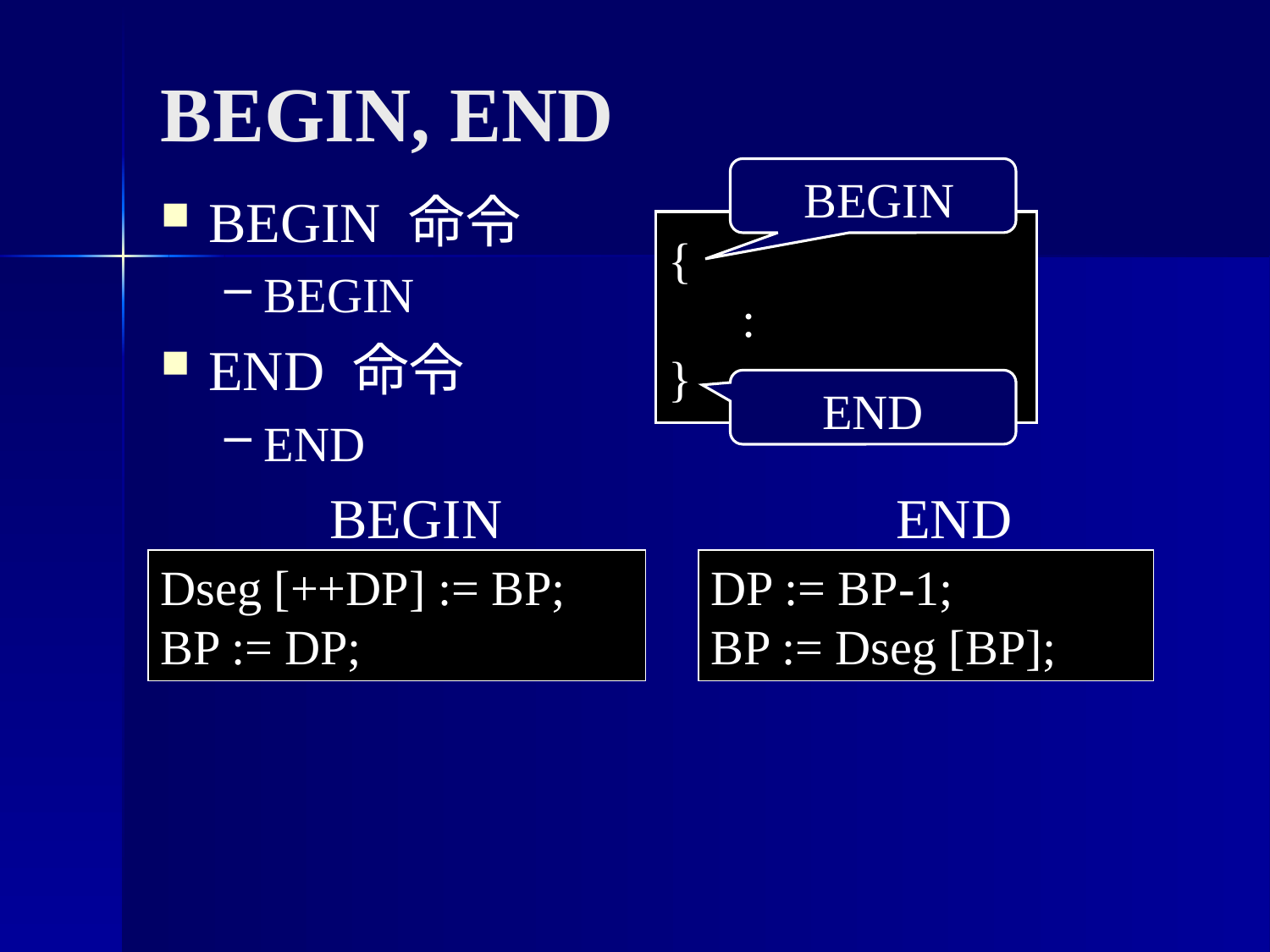

BEGIN, END
 BEGIN
BEGIN 命令
BEGIN
END 命令
END
{
      :
}
END
BEGIN
END
Dseg [++DP] := BP;
BP := DP;
DP := BP-1;
BP := Dseg [BP];